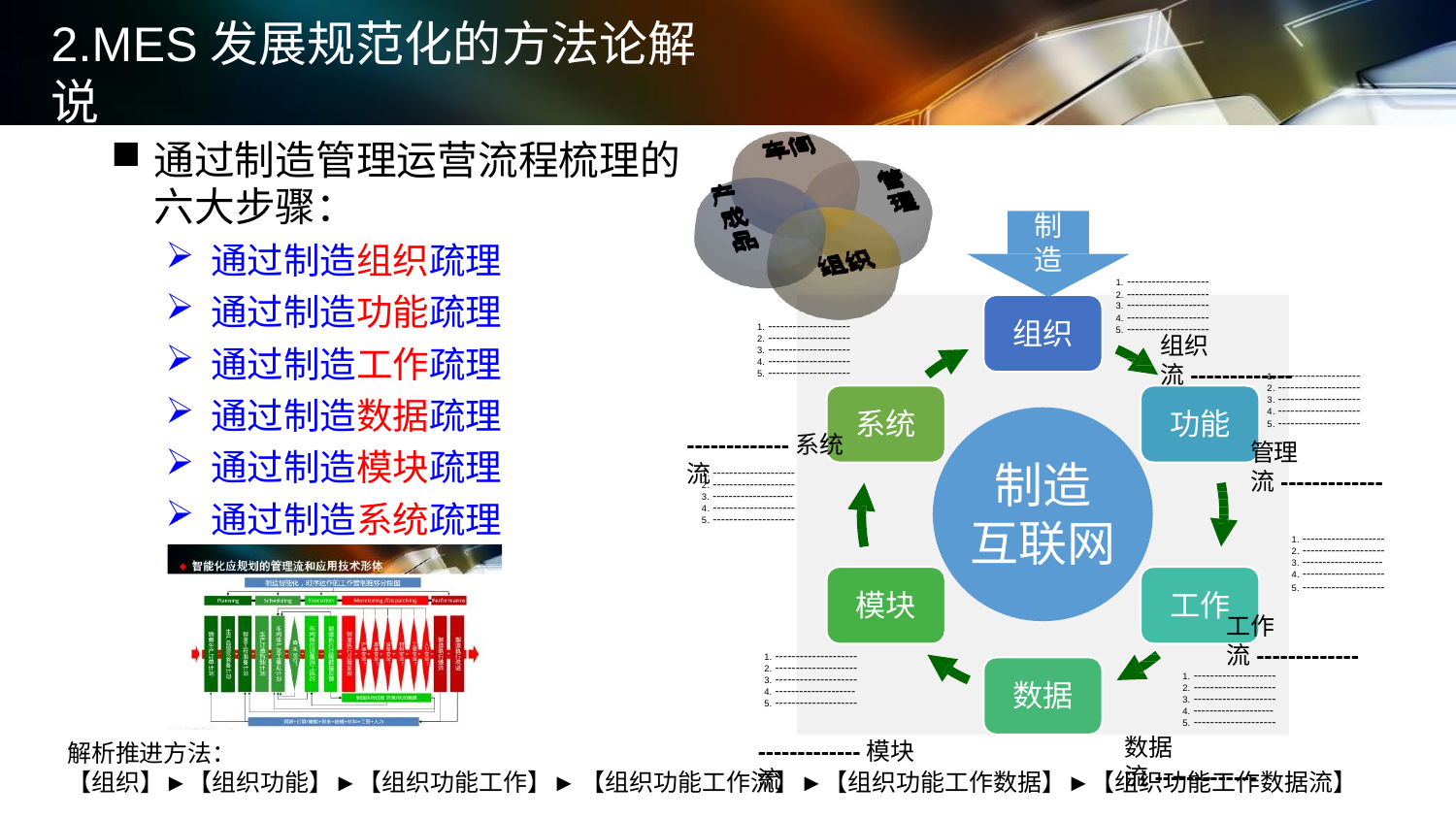

# 2.MES发展规范化的方法论解说

通过制造管理运营流程梳理的
六大步骤：
通过制造组织疏理
制 造

1. --------------------
2. --------------------
通过制造功能疏理
通过制造工作疏理
通过制造数据疏理
通过制造模块疏理
通过制造系统疏理

3. --------------------
4. --------------------
组织
1. --------------------
5. --------------------
2. --------------------
组织流-------------
3. --------------------

4. --------------------
5. --------------------
1. --------------------
2. --------------------

3. --------------------
4. --------------------
系统
功能

5. --------------------
-------------系统流
管理流-------------
制造 互联网
1. --------------------
2. --------------------

3. --------------------
4. --------------------
5. --------------------
1. --------------------
2. --------------------
3. --------------------
4. --------------------
5. --------------------

模块
工作
工作流-------------
1. --------------------

2. --------------------
1. --------------------
3. --------------------
数据
2. --------------------
4. --------------------
3. --------------------
5. --------------------
4. --------------------
5. --------------------
数据流-------------
-------------模块流
解析推进方法：
【组织】►【组织功能】►【组织功能工作】► 【组织功能工作流】►【组织功能工作数据】►【组织功能工作数据流】